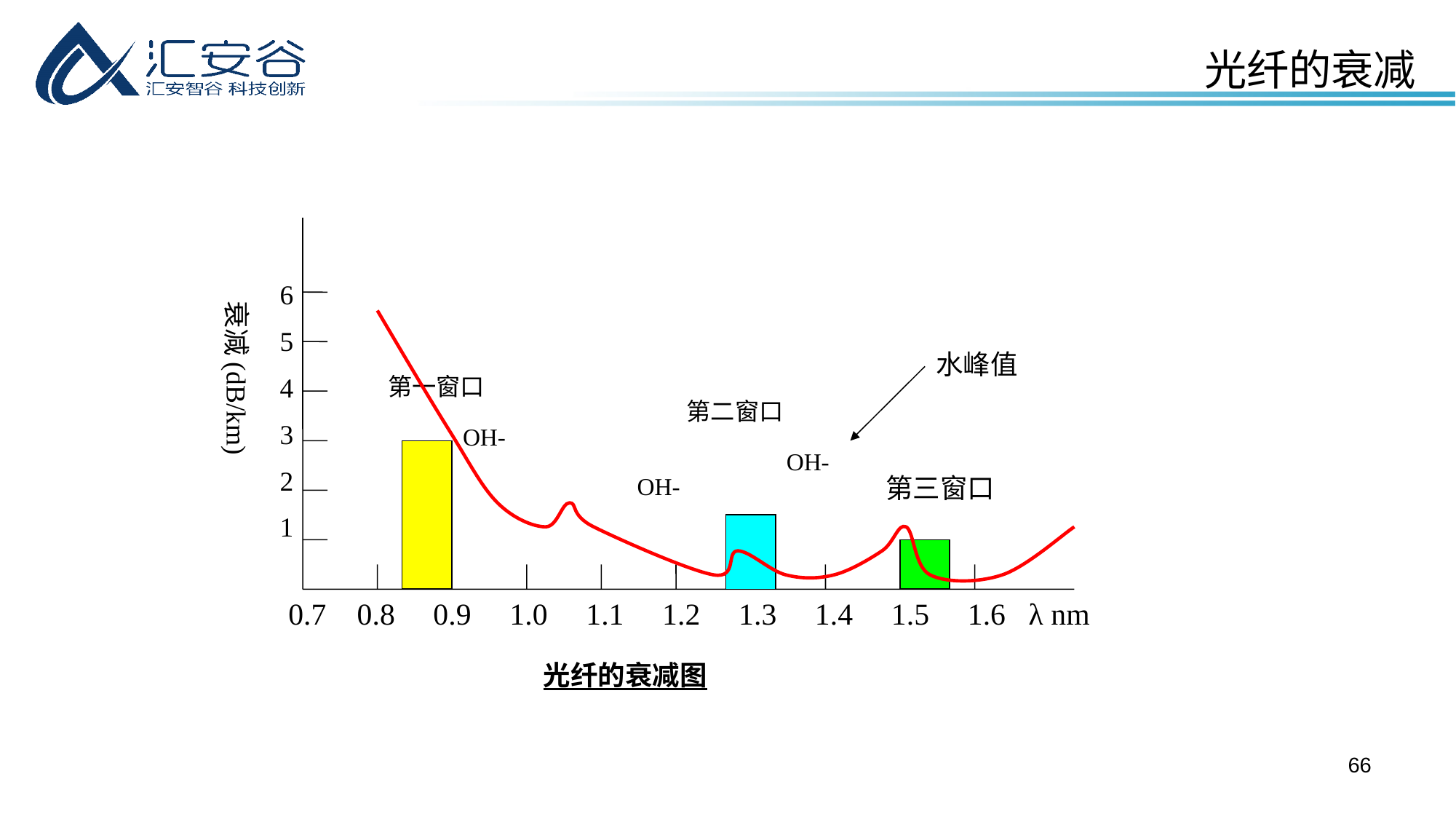

光纤的衰减

6
5
4
3
2
1
衰减(dB/km)

水峰值
第一窗口

第二窗口
OH-

OH-
OH-
第三窗口

0.7    0.8     0.9     1.0     1.1     1.2     1.3     1.4     1.5     1.6   λ nm

光纤的衰减图
66